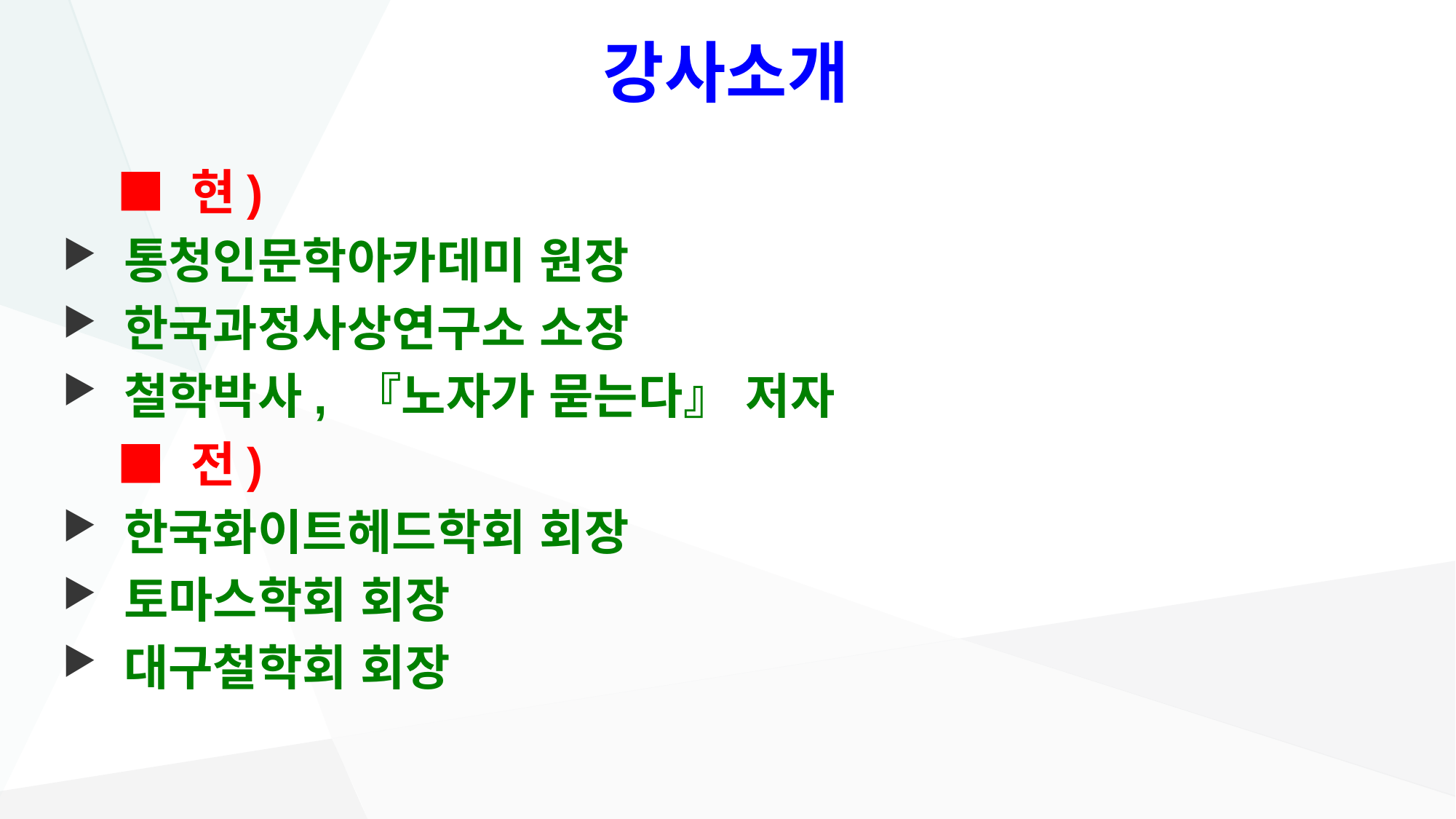

# 강사소개
    ■ 현)
 통청인문학아카데미 원장
 한국과정사상연구소 소장
 철학박사, 『노자가 묻는다』 저자
    ■ 전)
 한국화이트헤드학회 회장
 토마스학회 회장
 대구철학회 회장